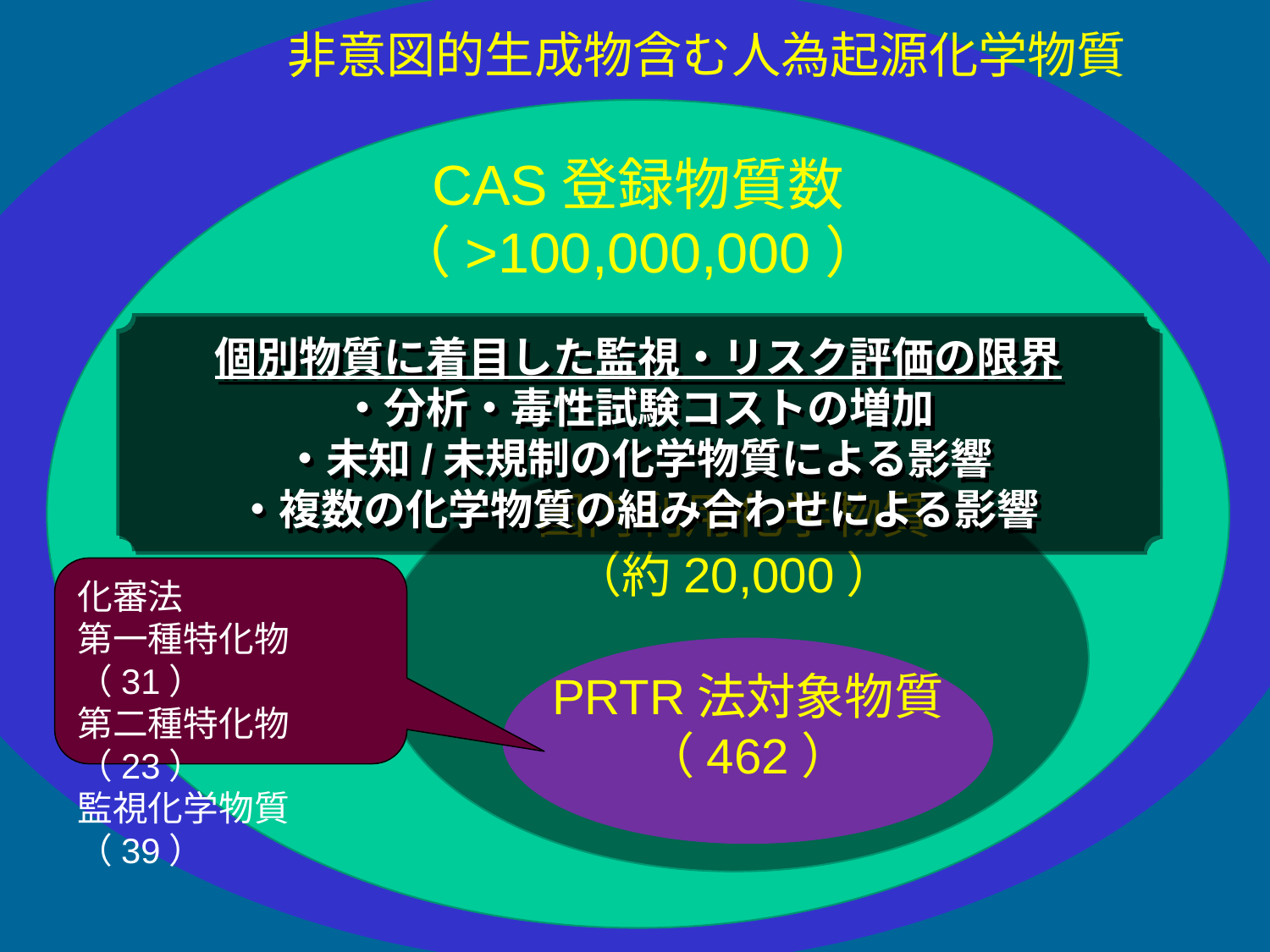

非意図的生成物含む人為起源化学物質

CAS登録物質数
（>100,000,000）
個別物質に着目した監視・リスク評価の限界
・分析・毒性試験コストの増加
・未知/未規制の化学物質による影響
・複数の化学物質の組み合わせによる影響

国内利用化学物質
（約20,000）
化審法
第一種特化物（31）
第二種特化物（23）
監視化学物質（39）

PRTR法対象物質
（462）